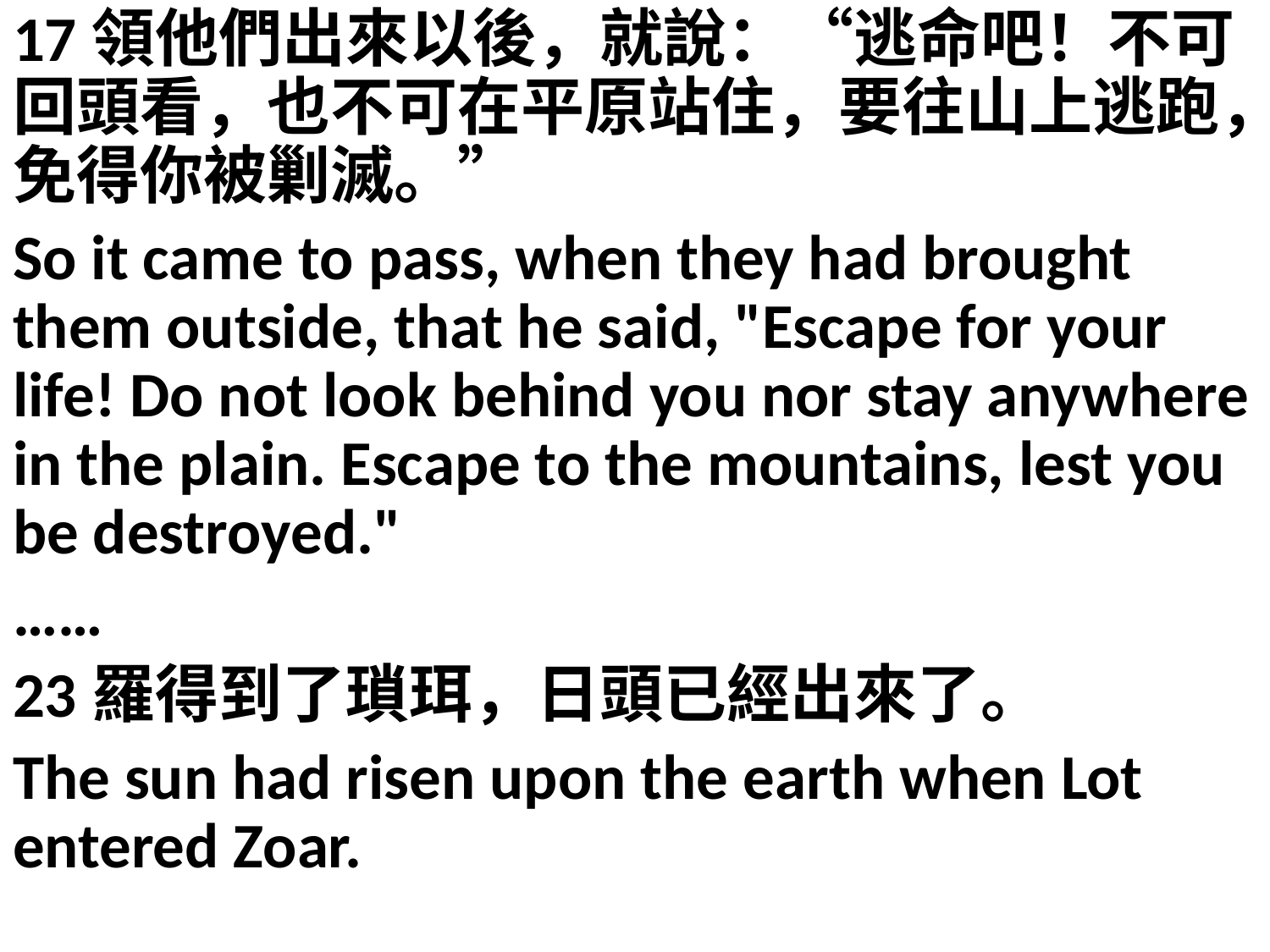

17領他們出來以後，就說：“逃命吧！不可回頭看，也不可在平原站住，要往山上逃跑，免得你被剿滅。”
So it came to pass, when they had brought them outside, that he said, "Escape for your life! Do not look behind you nor stay anywhere in the plain. Escape to the mountains, lest you be destroyed."
……
23羅得到了瑣珥，日頭已經出來了。
The sun had risen upon the earth when Lot entered Zoar.